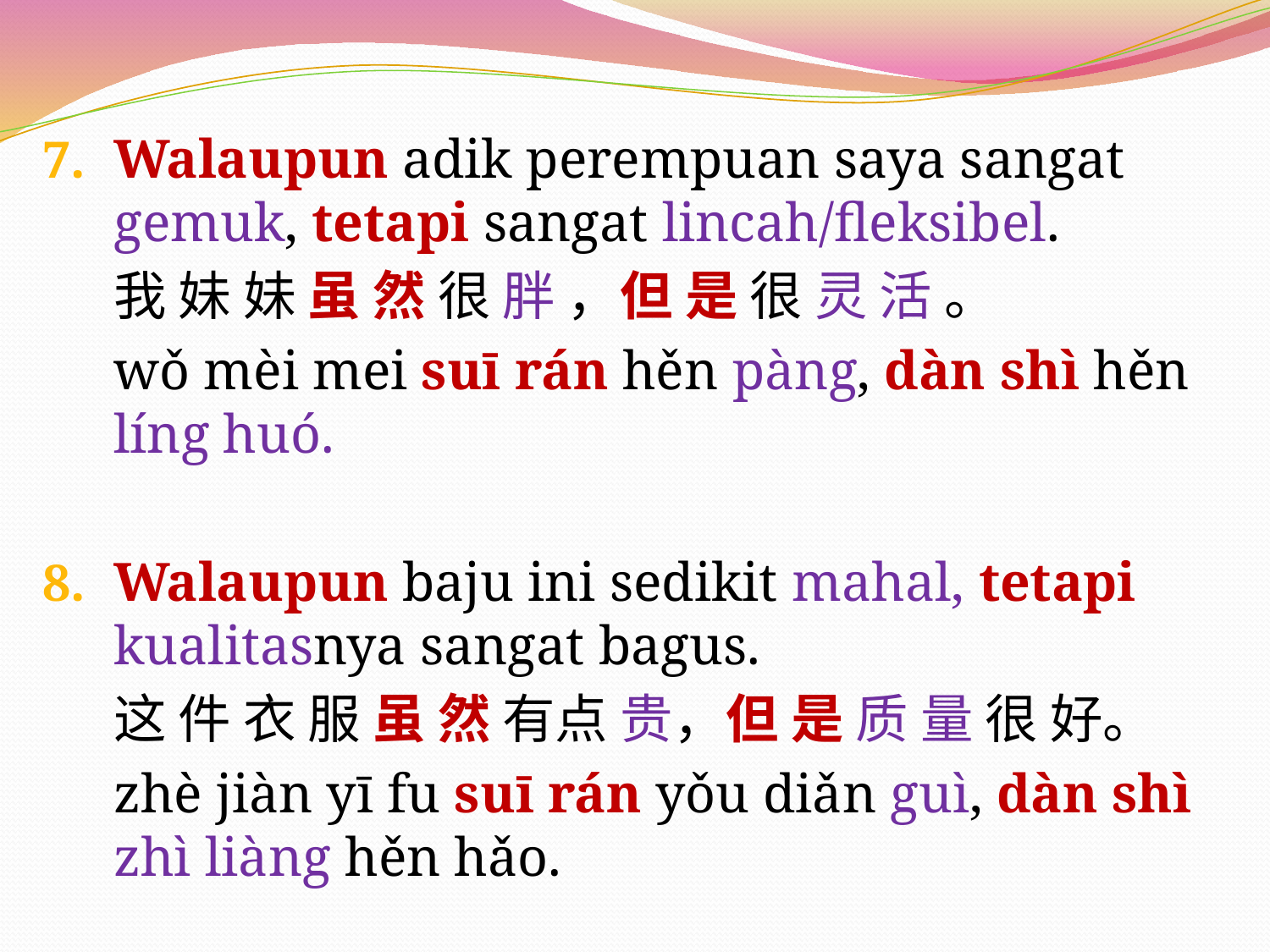

Walaupun adik perempuan saya sangat gemuk, tetapi sangat lincah/fleksibel.
	我 妹 妹 虽 然 很 胖 ，但 是 很 灵 活 。
	wǒ mèi mei suī rán hěn pàng, dàn shì hěn líng huó.

Walaupun baju ini sedikit mahal, tetapi kualitasnya sangat bagus.
	这 件 衣 服 虽 然 有点 贵，但 是 质 量 很 好。
	zhè jiàn yī fu suī rán yǒu diǎn guì, dàn shì zhì liàng hěn hǎo.